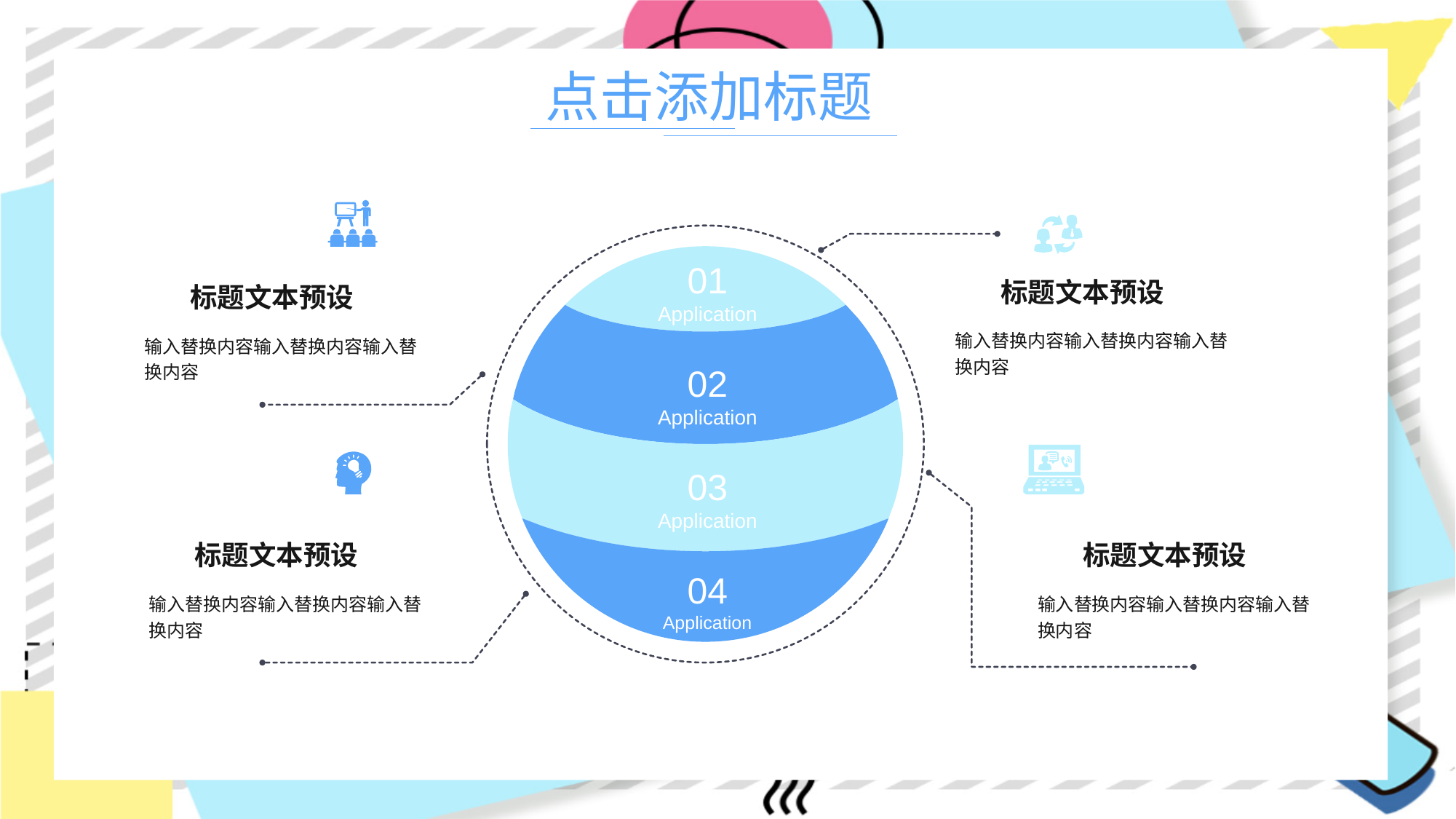

点击添加标题

01
Application

02
Application

03
Application

04
Application
标题文本预设
标题文本预设
输入替换内容输入替换内容输入替换内容
输入替换内容输入替换内容输入替换内容

标题文本预设
标题文本预设
输入替换内容输入替换内容输入替换内容
输入替换内容输入替换内容输入替换内容